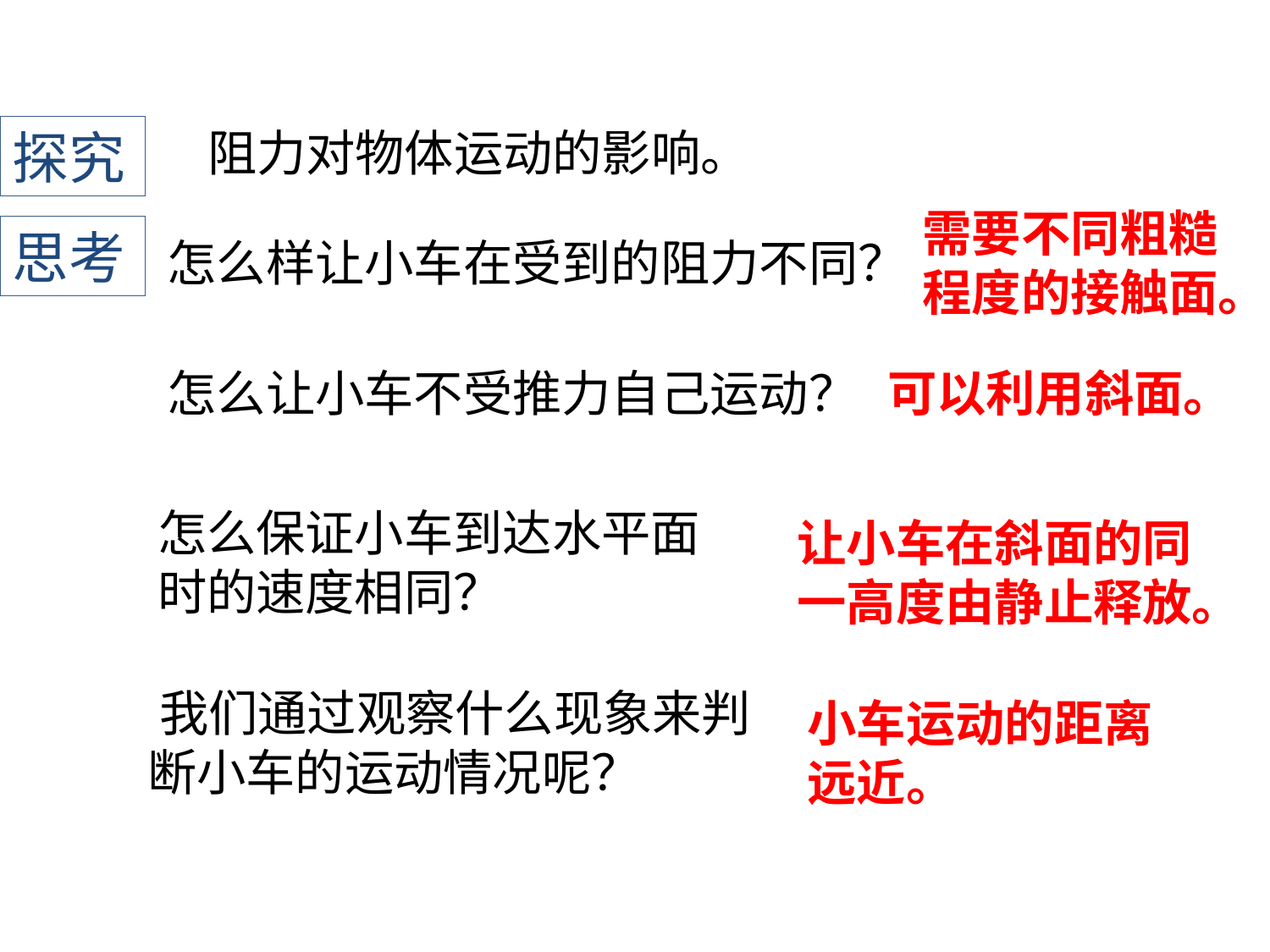

探究
阻力对物体运动的影响。
需要不同粗糙程度的接触面。
思考
怎么样让小车在受到的阻力不同？
怎么让小车不受推力自己运动？
可以利用斜面。
怎么保证小车到达水平面时的速度相同？
让小车在斜面的同一高度由静止释放。
﻿我们通过观察什么现象来判断小车的运动情况呢？
小车运动的距离远近。